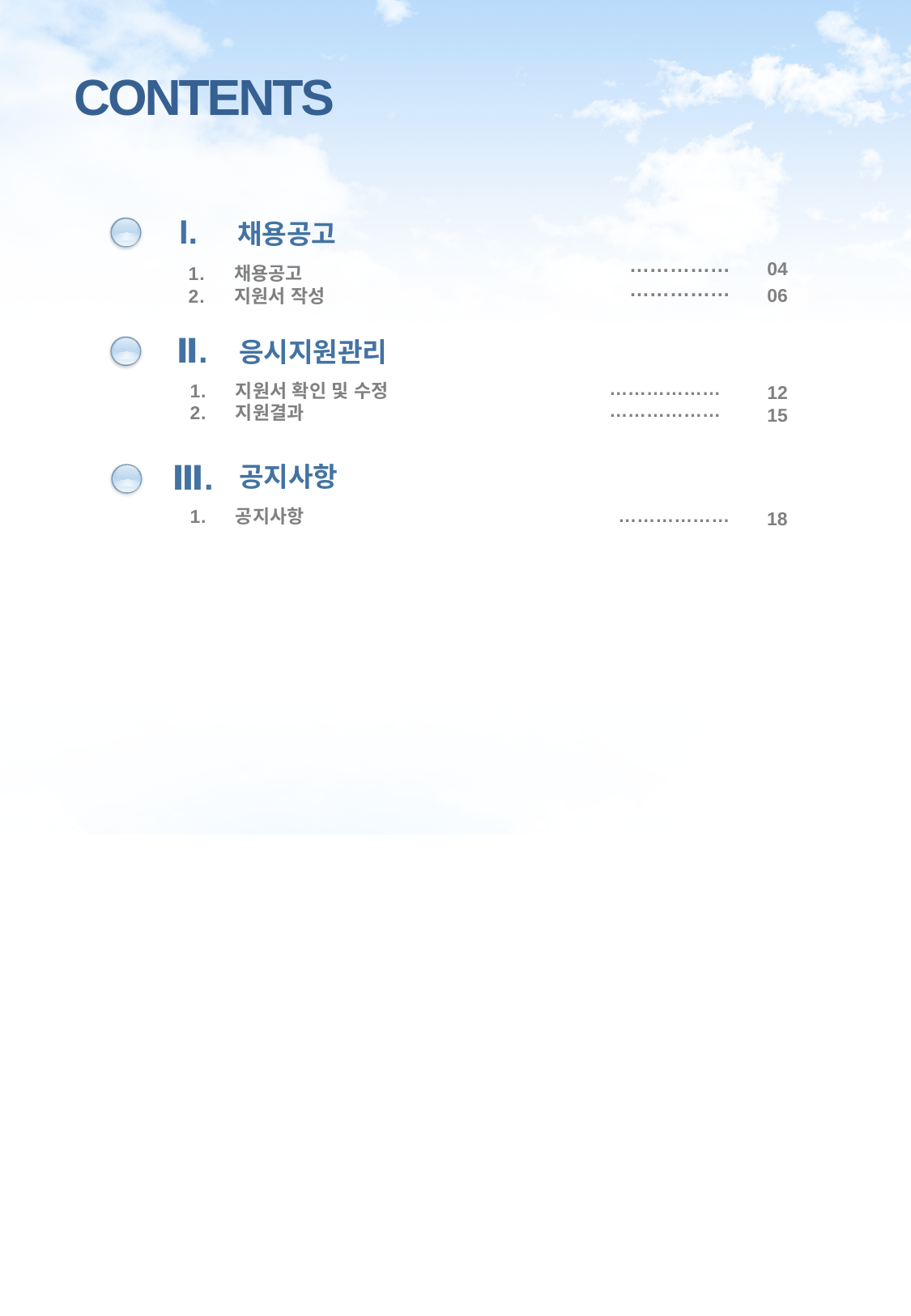

CONTENTS

채용공고
I.

……………
……………
04
06

채용공고
지원서 작성
응시지원관리
Ⅱ.

………………
………………

지원서 확인 및 수정
지원결과
12
15

공지사항
Ⅲ.

………………
공지사항
18